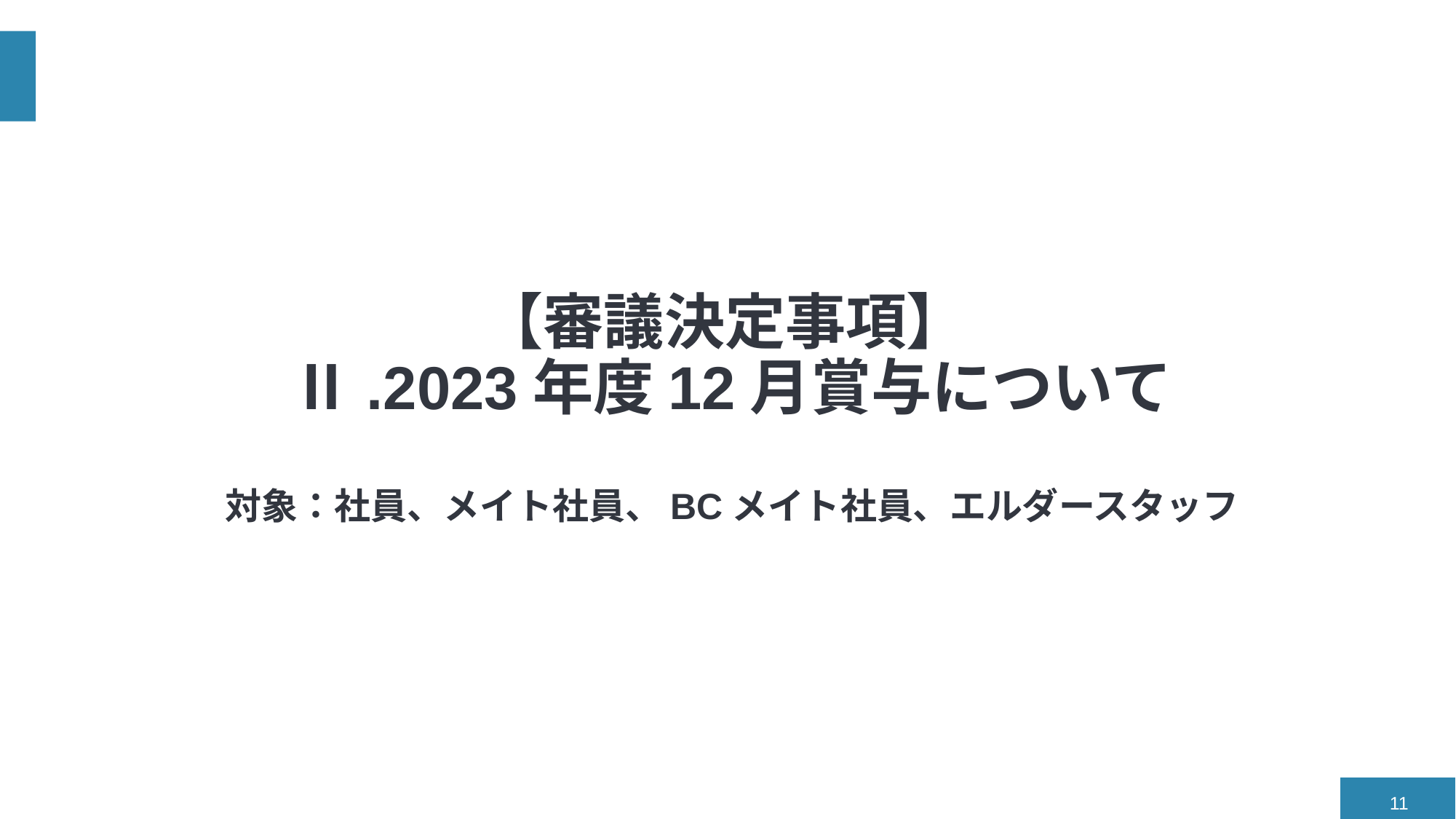

# 【審議決定事項】 Ⅱ.2023年度12月賞与について 対象：社員、メイト社員、BCメイト社員、エルダースタッフ
11